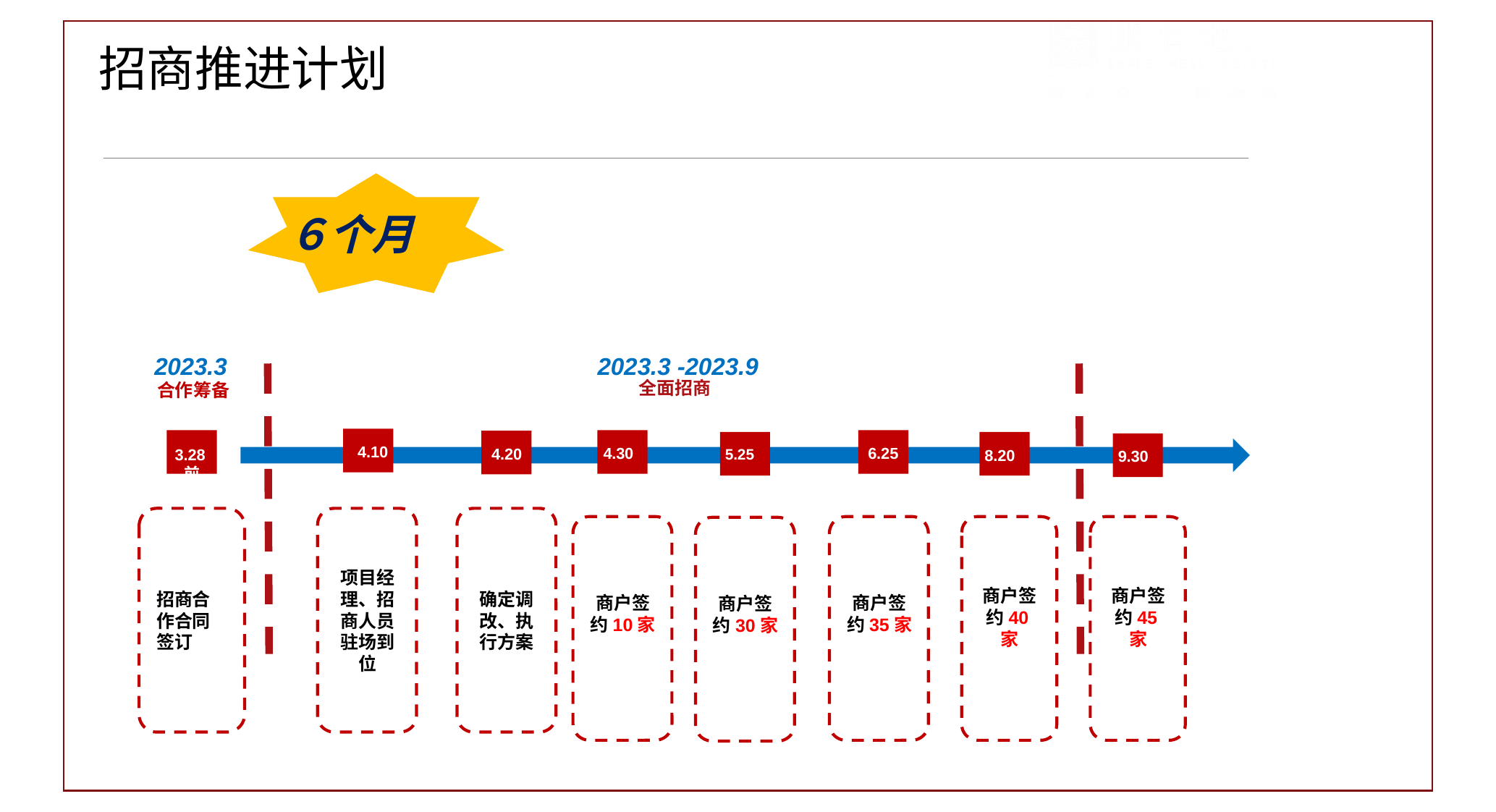

招商推进计划

６个月
2023.3
  合作筹备
2023.3 -2023.9
全面招商
05.30	07.30	10.30

   4.10
 4.30
   6.25
  4.20
5.25
3.28前
8.20
9.30
招商合作合同签订
项目经理、招商人员驻场到位
确定调改、执行方案
商户签约10家

商户签约35家

商户签约40家

商户签约45家

商户签约30家